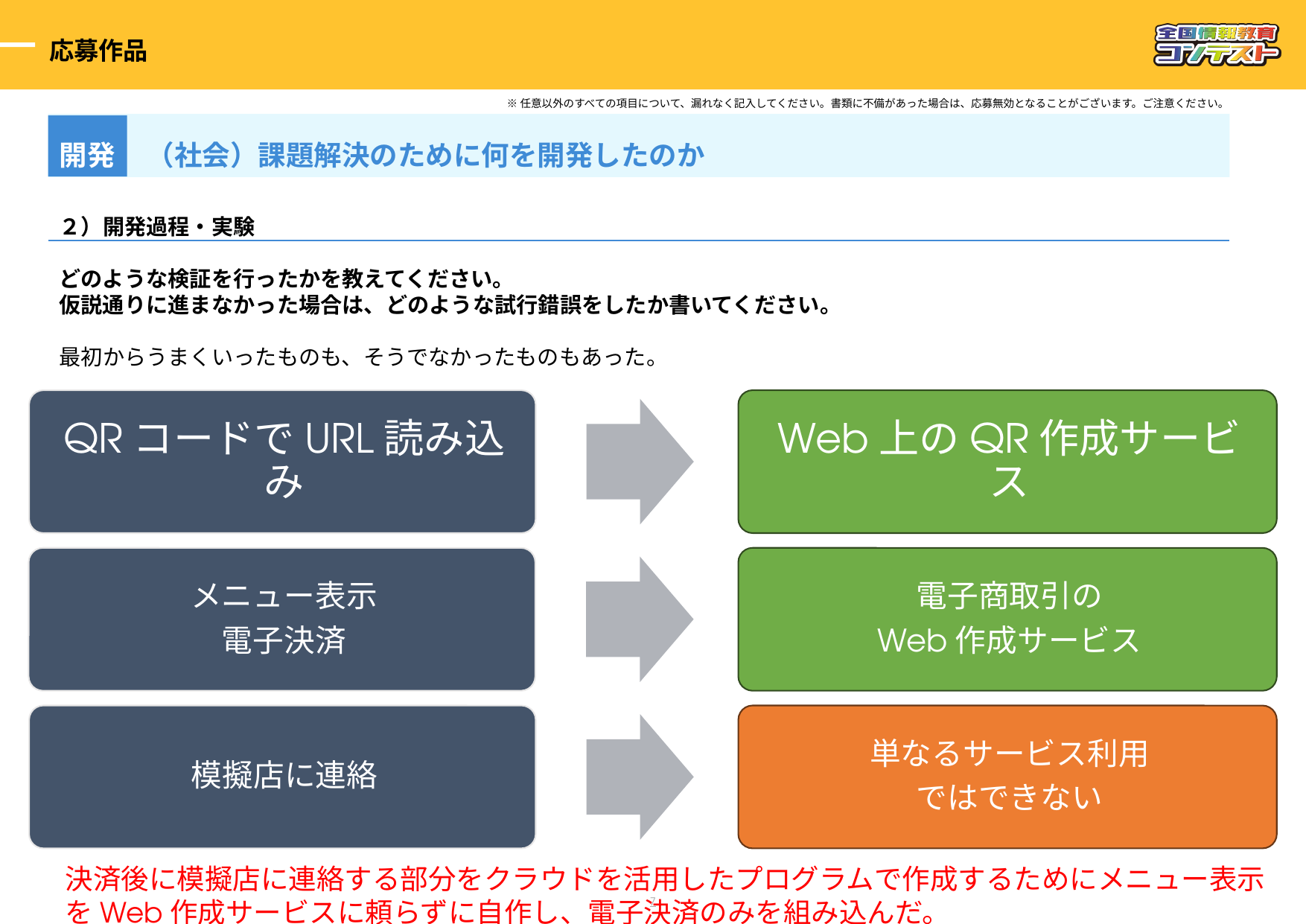

応募作品
※任意以外のすべての項目について、漏れなく記入してください。書類に不備があった場合は、応募無効となることがございます。ご注意ください。

開発
（社会）課題解決のために何を開発したのか
２）開発過程・実験
どのような検証を行ったかを教えてください。
仮説通りに進まなかった場合は、どのような試行錯誤をしたか書いてください。
最初からうまくいったものも、そうでなかったものもあった。
QRコードでURL読み込み

Web上のQR作成サービス
メニュー表示
電子決済

電子商取引の
Web作成サービス
模擬店に連絡

単なるサービス利用
ではできない
決済後に模擬店に連絡する部分をクラウドを活用したプログラムで作成するためにメニュー表示
をWeb作成サービスに頼らずに自作し、電子決済のみを組み込んだ。
7